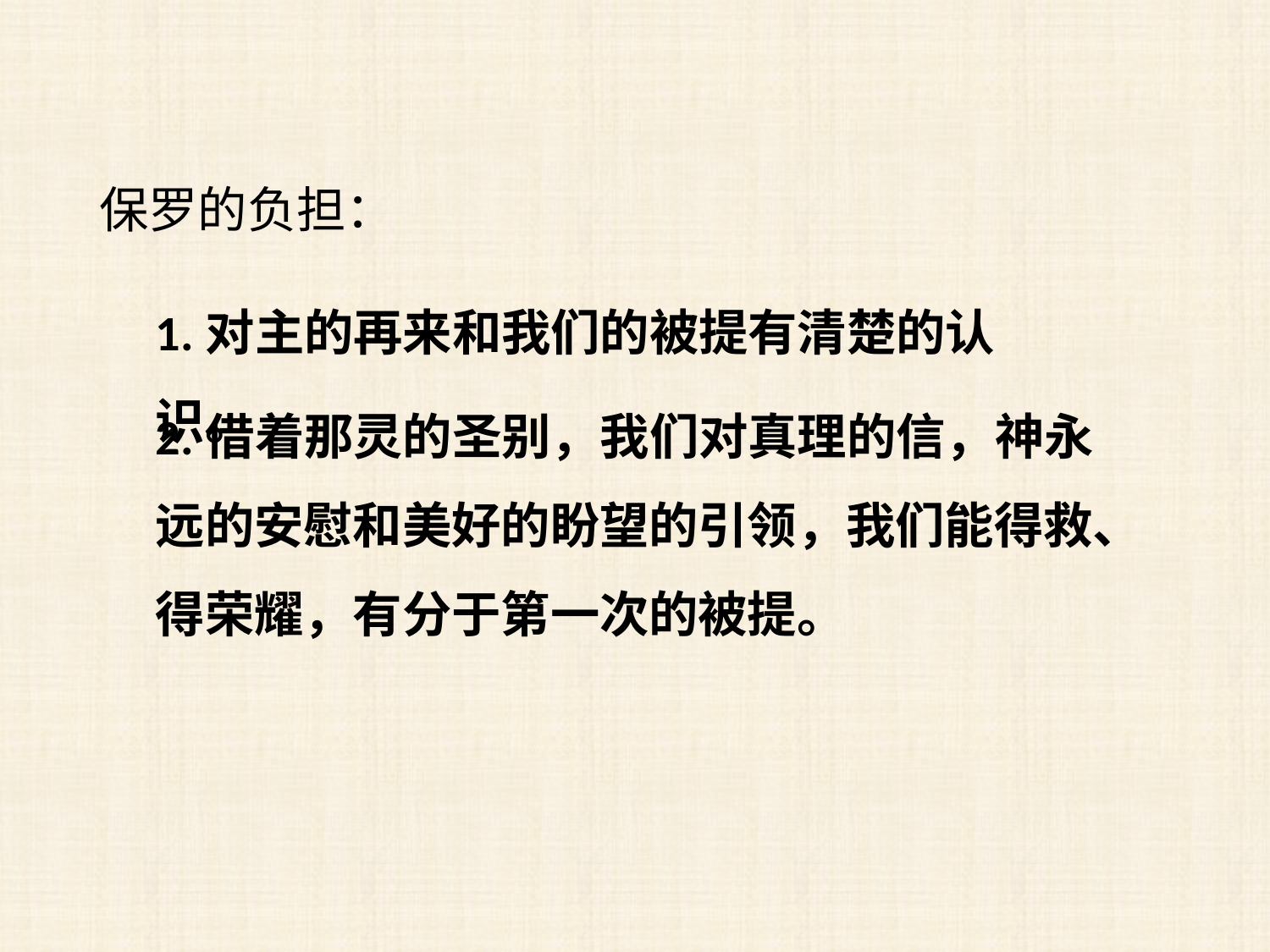

保罗的负担：
1.对主的再来和我们的被提有清楚的认识。
2.借着那灵的圣别，我们对真理的信，神永远的安慰和美好的盼望的引领，我们能得救、得荣耀，有分于第一次的被提。